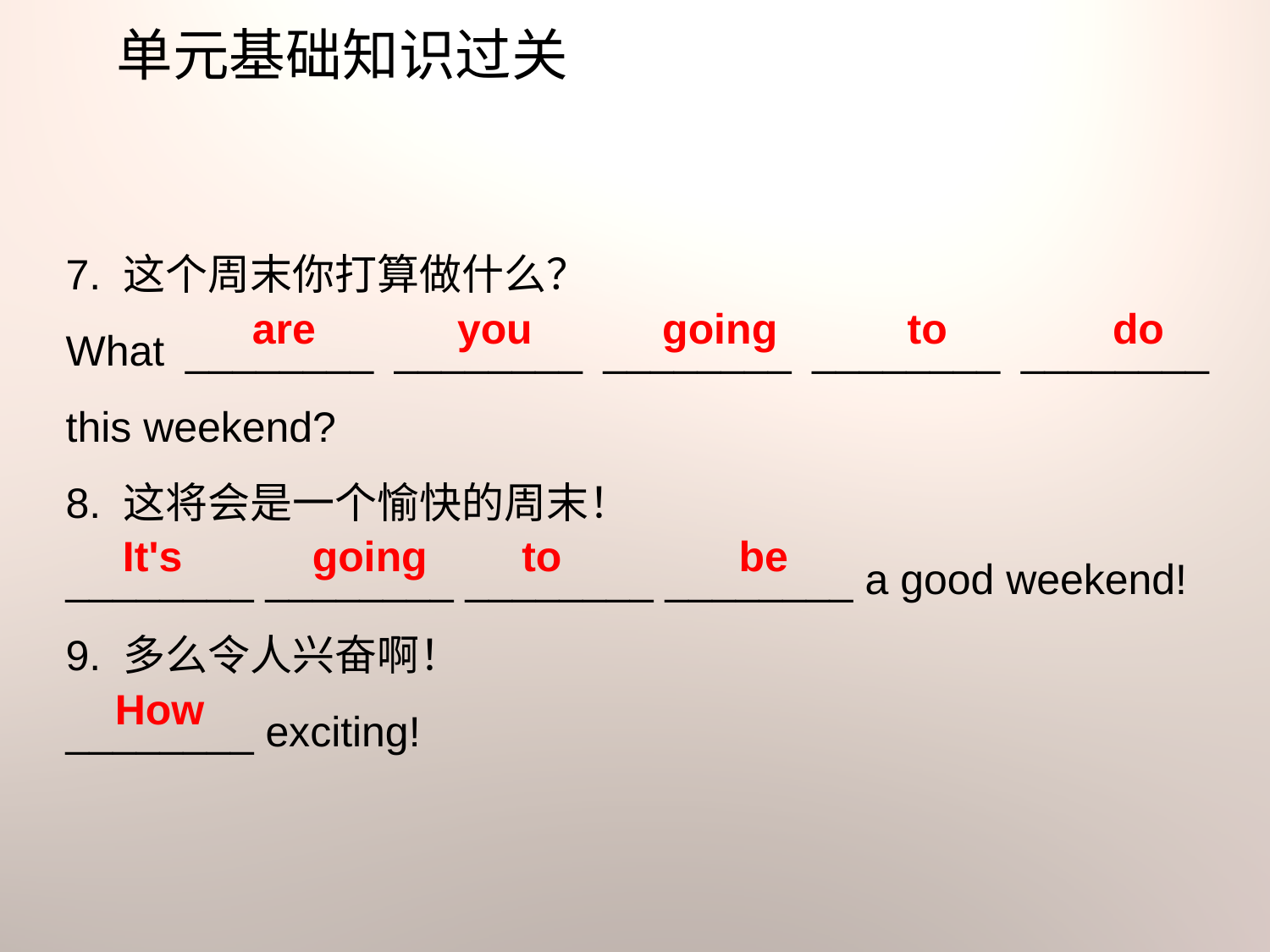

单元基础知识过关
7. 这个周末你打算做什么？
What ________ ________ ________ ________ ________ this weekend?
8. 这将会是一个愉快的周末！
________ ________ ________ ________ a good weekend!
9. 多么令人兴奋啊！
________ exciting!
are            you           going           to              do
It's           going        to               be
How